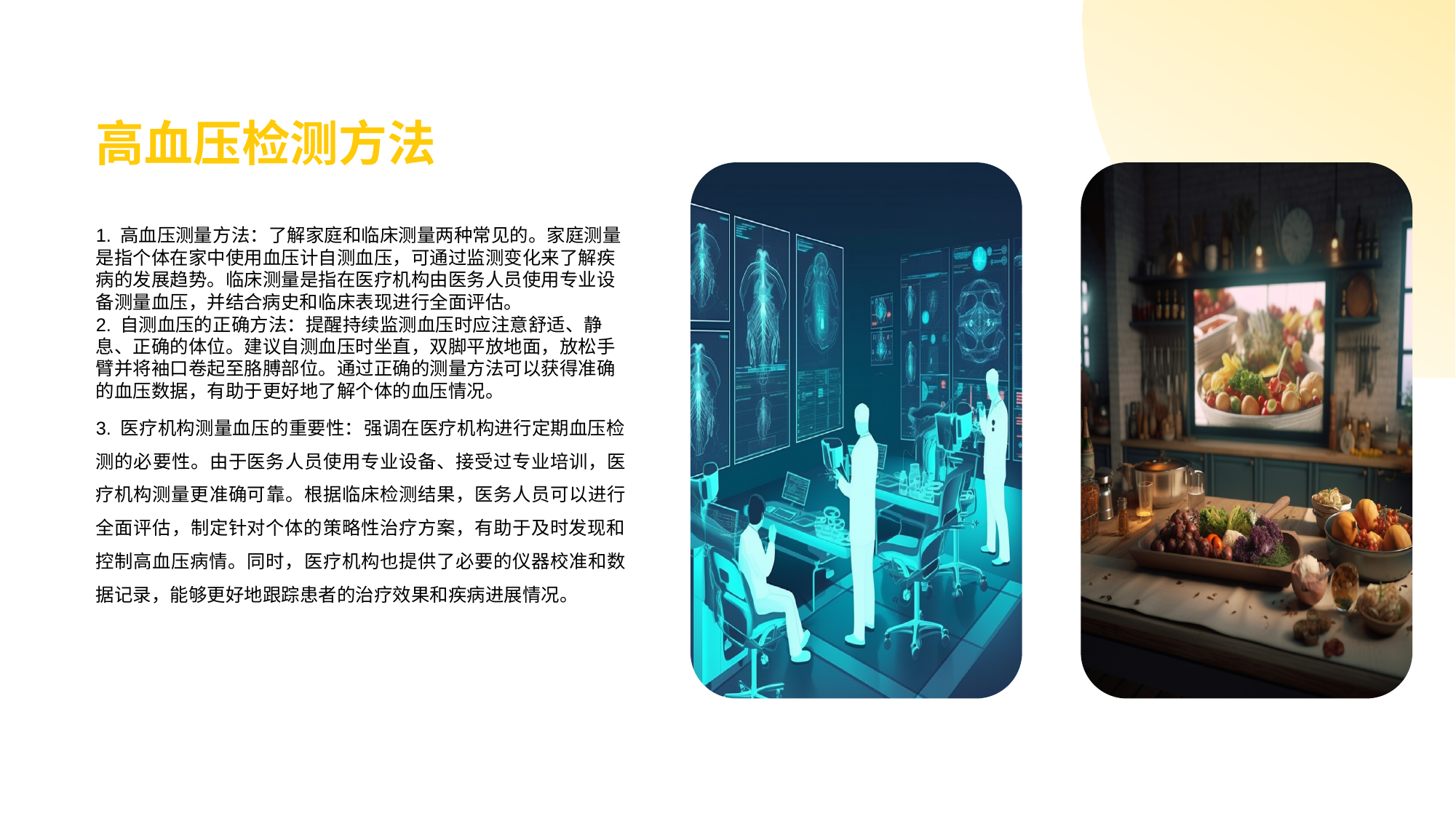

高血压检测方法

1. 高血压测量方法：了解家庭和临床测量两种常见的。家庭测量是指个体在家中使用血压计自测血压，可通过监测变化来了解疾病的发展趋势。临床测量是指在医疗机构由医务人员使用专业设备测量血压，并结合病史和临床表现进行全面评估。
2. 自测血压的正确方法：提醒持续监测血压时应注意舒适、静息、正确的体位。建议自测血压时坐直，双脚平放地面，放松手臂并将袖口卷起至胳膊部位。通过正确的测量方法可以获得准确的血压数据，有助于更好地了解个体的血压情况。
3. 医疗机构测量血压的重要性：强调在医疗机构进行定期血压检测的必要性。由于医务人员使用专业设备、接受过专业培训，医疗机构测量更准确可靠。根据临床检测结果，医务人员可以进行全面评估，制定针对个体的策略性治疗方案，有助于及时发现和控制高血压病情。同时，医疗机构也提供了必要的仪器校准和数据记录，能够更好地跟踪患者的治疗效果和疾病进展情况。